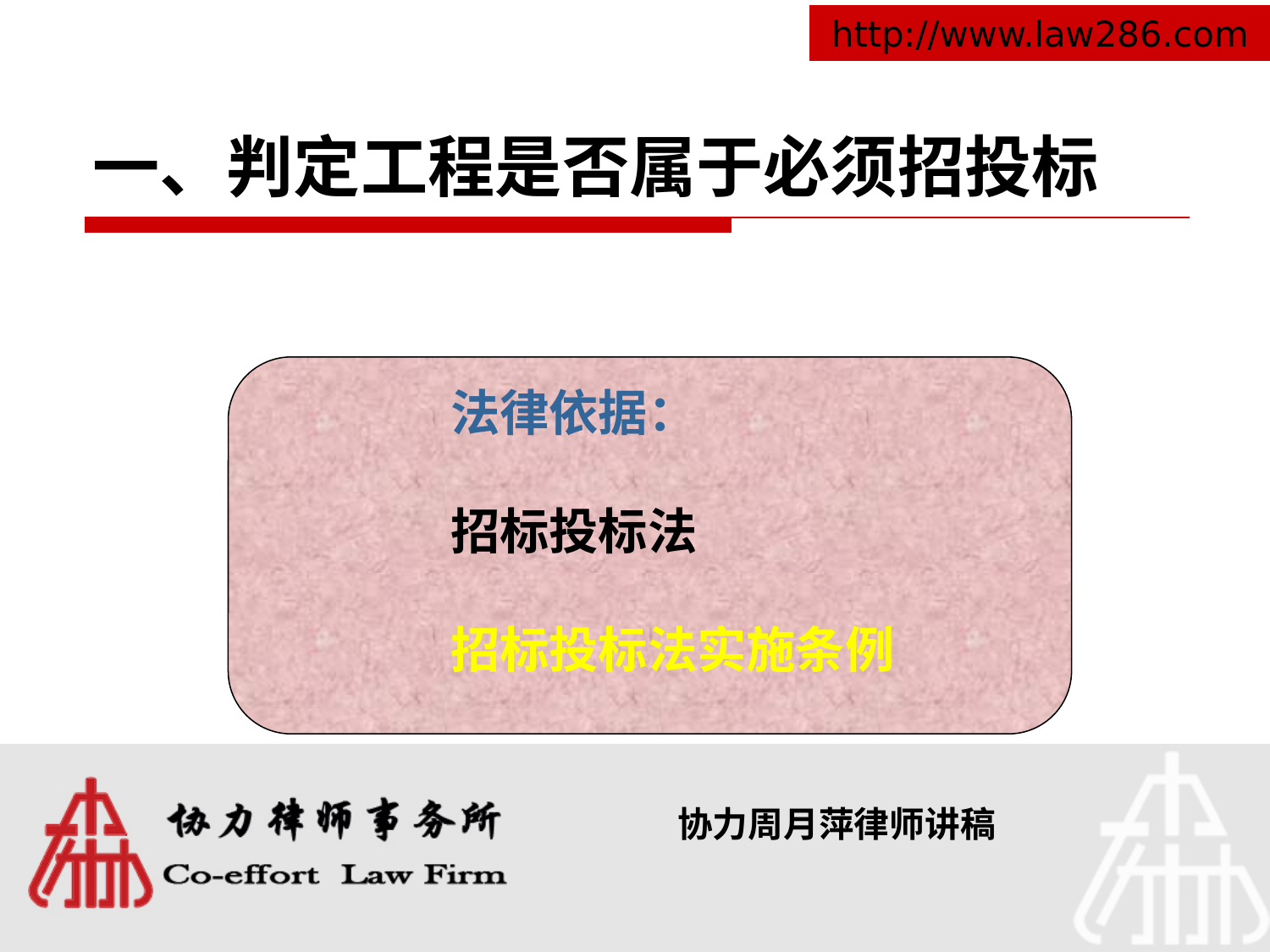

# 一、判定工程是否属于必须招投标
                法律依据：

                招标投标法

                招标投标法实施条例